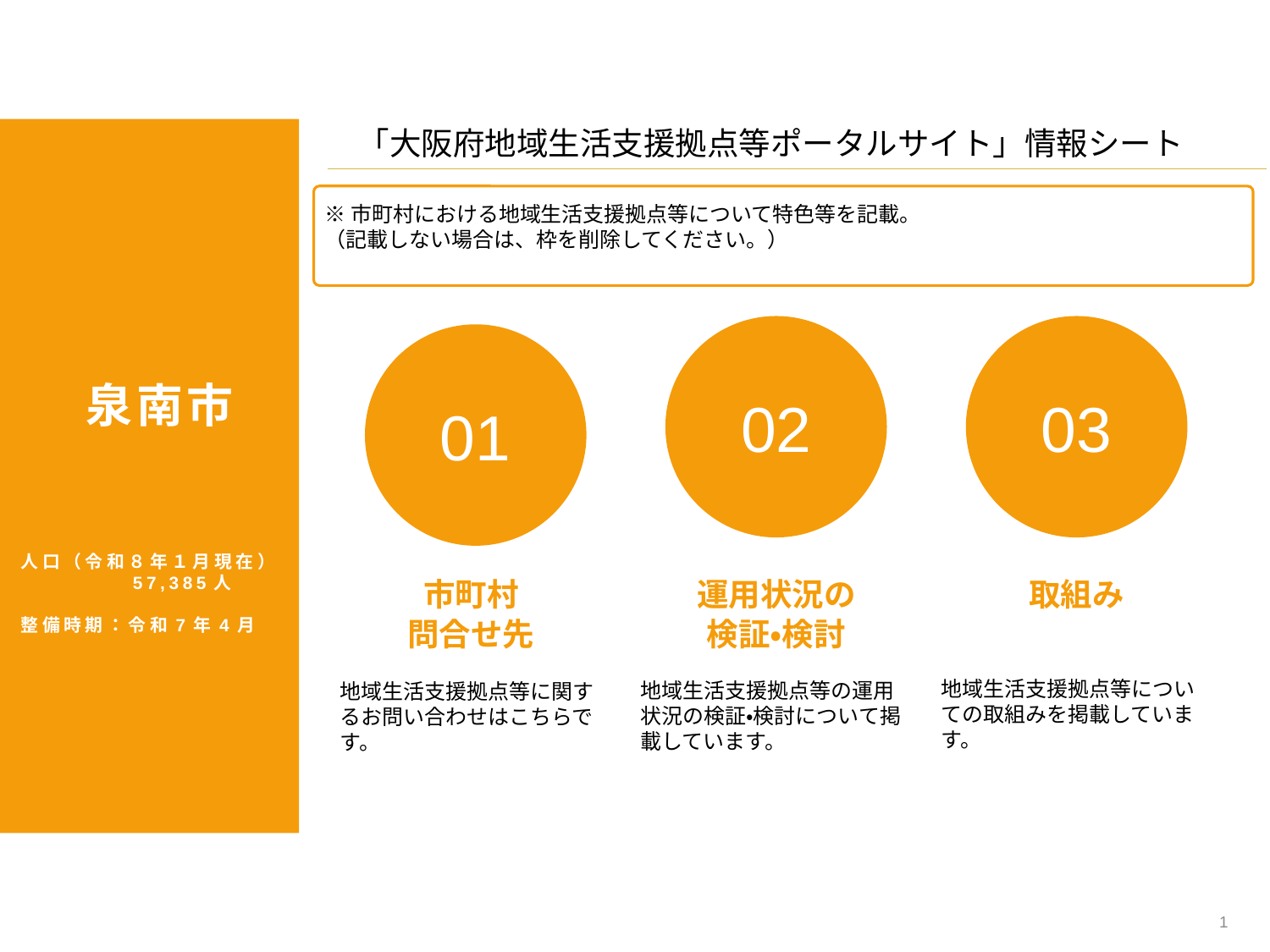

「大阪府地域生活支援拠点等ポータルサイト」情報シート

※市町村における地域生活支援拠点等について特色等を記載。
（記載しない場合は、枠を削除してください。）

02
03
01
泉南市
人口（令和８年１月現在）
　　　　　57,385人

整備時期：令和7年4月
運用状況の
検証・検討
取組み
市町村
問合せ先
地域生活支援拠点等についての取組みを掲載しています。
地域生活支援拠点等の運用状況の検証・検討について掲載しています。
地域生活支援拠点等に関するお問い合わせはこちらです。
1